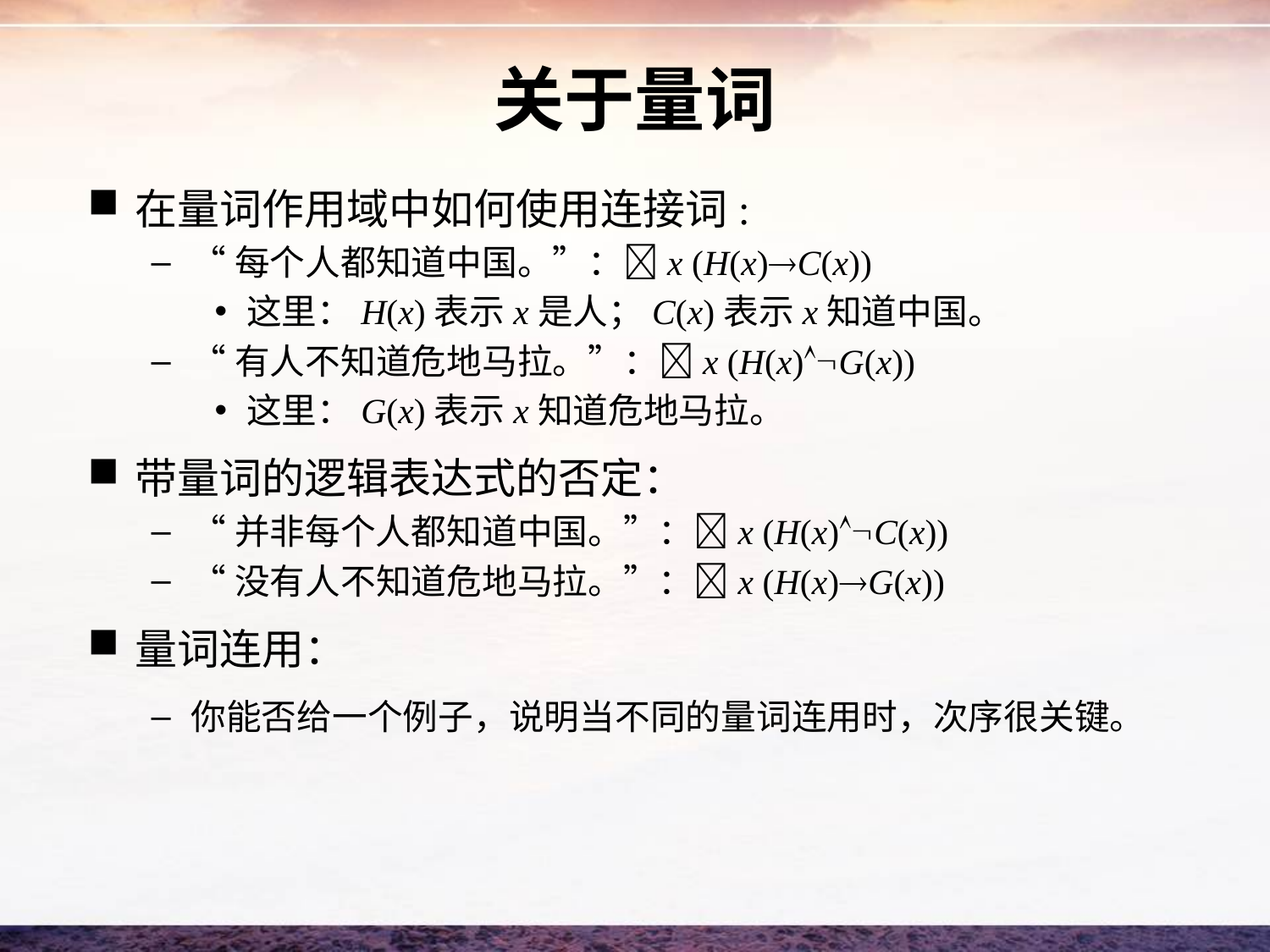

# 关于量词
在量词作用域中如何使用连接词:
“每个人都知道中国。”：∀x (H(x)→C(x))
这里：H(x)表示x是人；C(x)表示x知道中国。
“有人不知道危地马拉。”：∃x (H(x)∧¬G(x))
这里：G(x)表示x知道危地马拉。
带量词的逻辑表达式的否定：
“并非每个人都知道中国。”：∃x (H(x)∧¬C(x))
“没有人不知道危地马拉。”：∀x (H(x)→G(x))
量词连用：
你能否给一个例子，说明当不同的量词连用时，次序很关键。